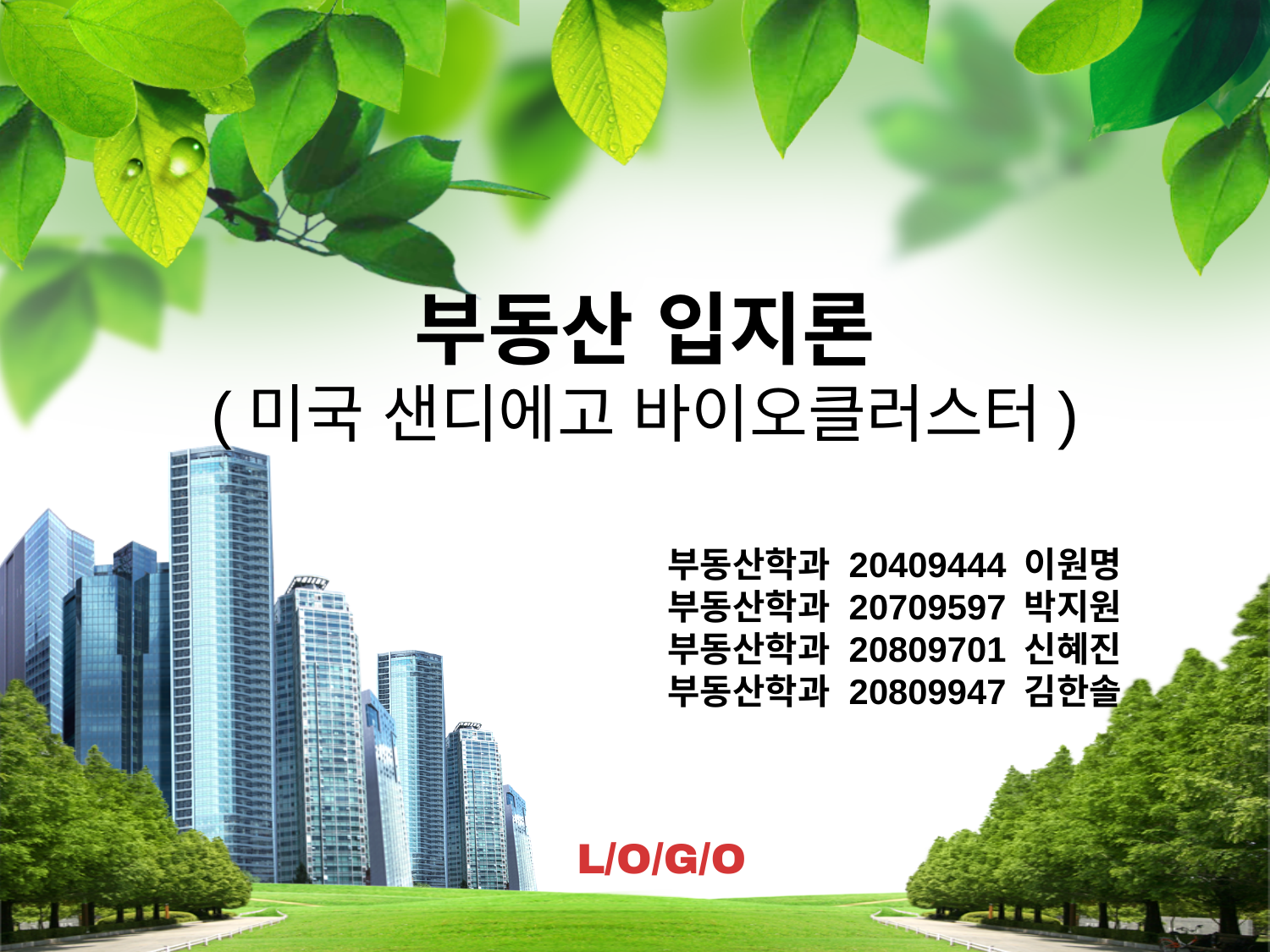

# 부동산 입지론 (미국 샌디에고 바이오클러스터)
부동산학과 20409444 이원명
부동산학과 20709597 박지원
부동산학과 20809701 신혜진
부동산학과 20809947 김한솔